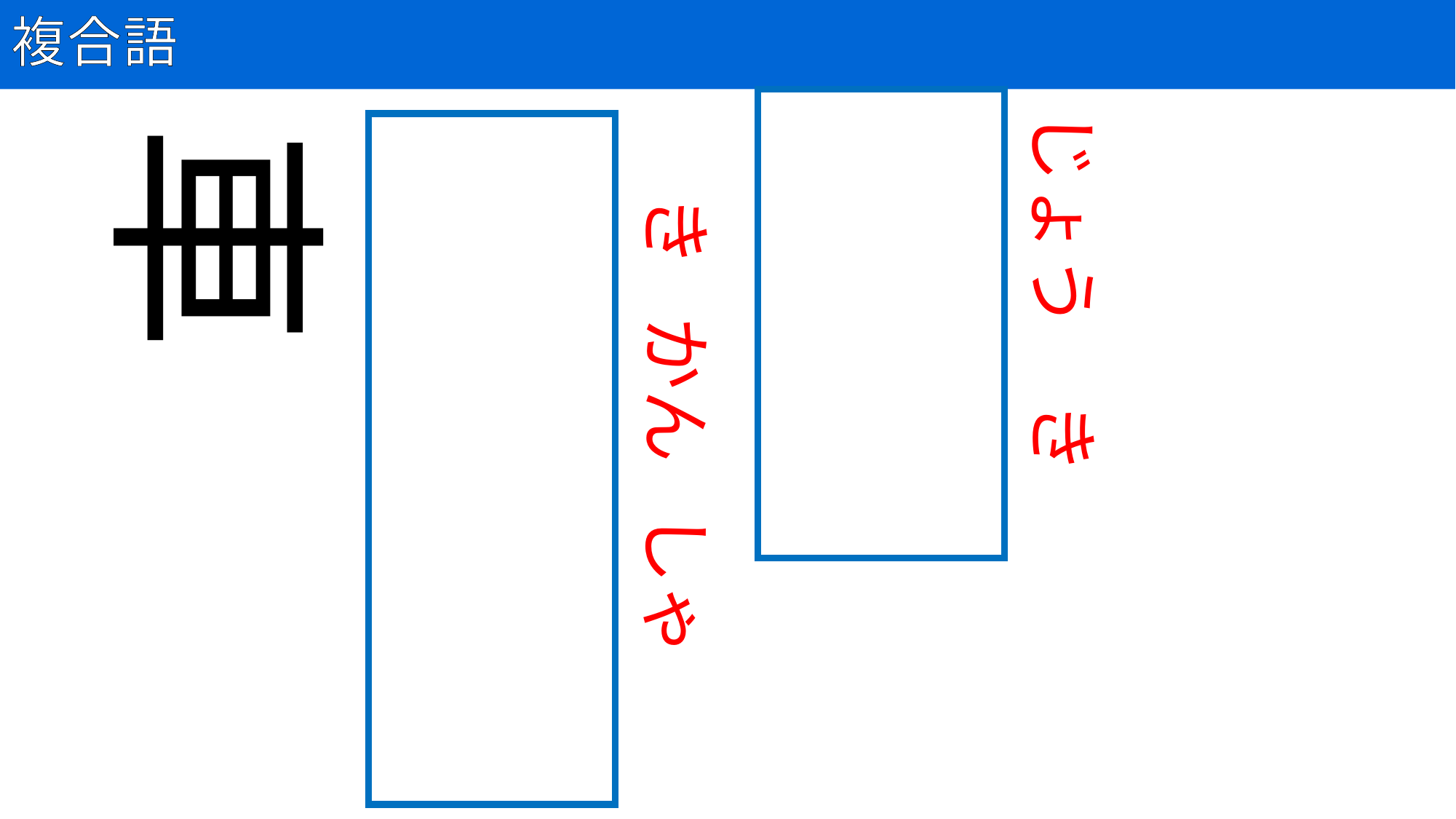

# 複合語
40
蒸気

じょう　き

機関車
き   かん   しゃ